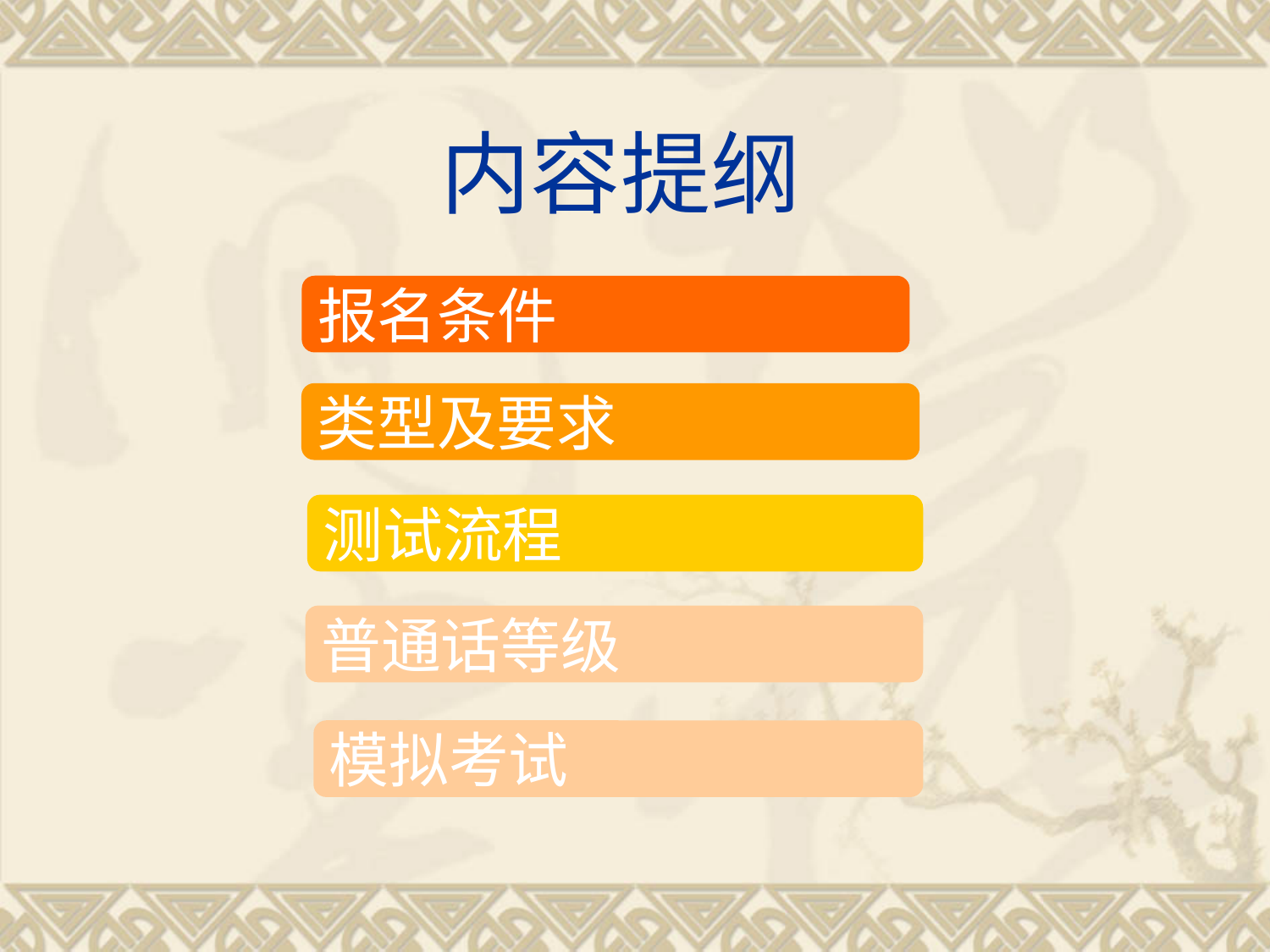

# 内容提纲
报名条件
类型及要求
测试流程
普通话等级
模拟考试